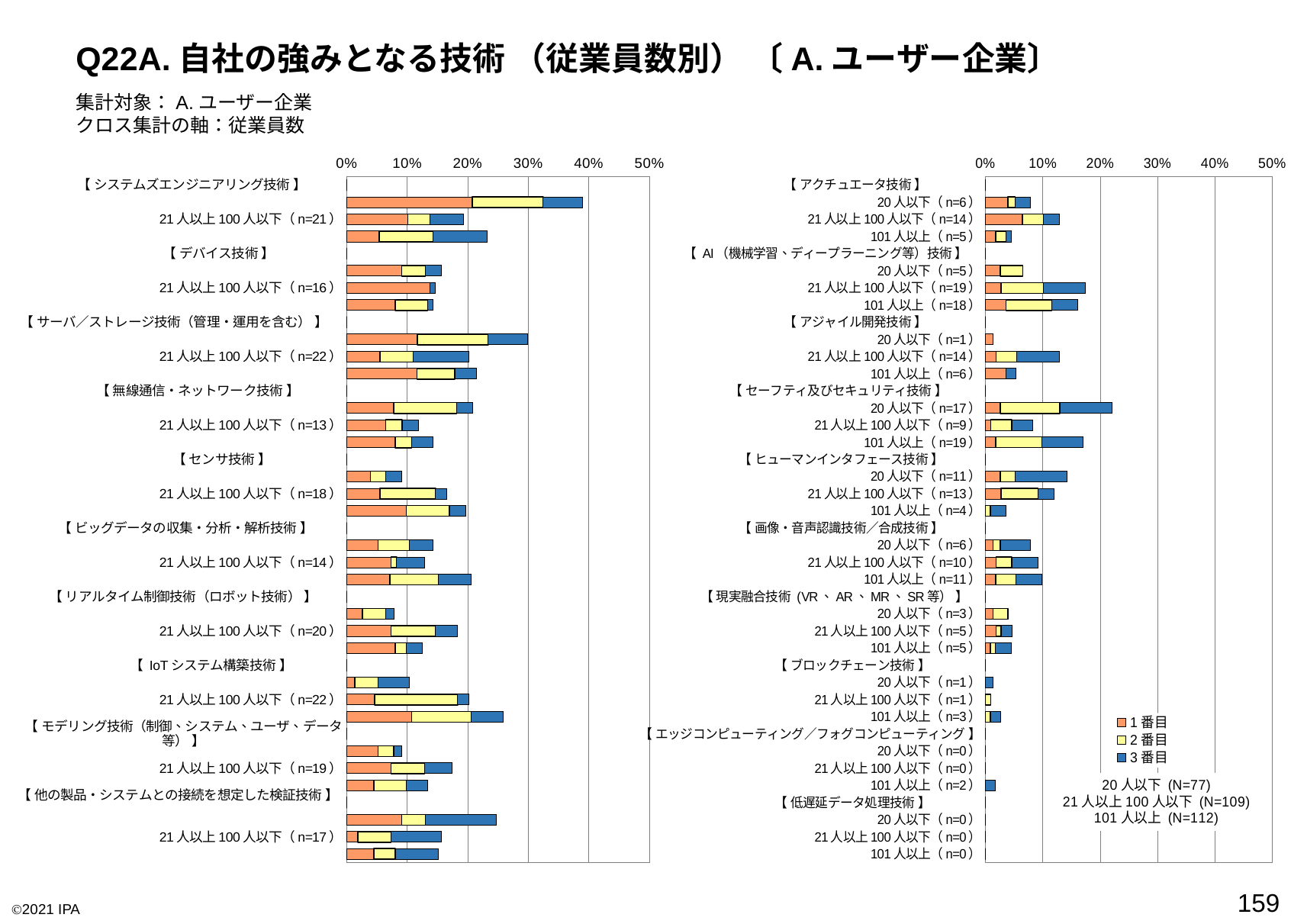

Q22A.自社の強みとなる技術 （従業員数別） 〔A.ユーザー企業〕
集計対象：A.ユーザー企業
クロス集計の軸：従業員数

### Chart

| Category | 1番目 | 2番目 | 3番目 |
|---|---|---|---|
| 【 システムズエンジニアリング技術 】           | 0.0 | 0.0 | 0.0 |
| 20人以下（n=30） | 0.2077922077922078 | 0.11688311688311688 | 0.06493506493506493 |
| 21人以上100人以下（n=21） | 0.10091743119266056 | 0.03669724770642202 | 0.05504587155963303 |
| 101人以上（n=26） | 0.05357142857142857 | 0.08928571428571429 | 0.08928571428571429 |
| 【 デバイス技術 】                    | 0.0 | 0.0 | 0.0 |
| 20人以下（n=12） | 0.09090909090909091 | 0.03896103896103896 | 0.025974025974025976 |
| 21人以上100人以下（n=16） | 0.13761467889908258 | 0.0 | 0.009174311926605505 |
| 101人以上（n=16） | 0.08035714285714286 | 0.05357142857142857 | 0.008928571428571428 |
| 【 サーバ／ストレージ技術（管理・運用を含む） 】     | 0.0 | 0.0 | 0.0 |
| 20人以下（n=23） | 0.11688311688311688 | 0.11688311688311688 | 0.06493506493506493 |
| 21人以上100人以下（n=22） | 0.05504587155963303 | 0.05504587155963303 | 0.09174311926605505 |
| 101人以上（n=24） | 0.11607142857142858 | 0.0625 | 0.03571428571428571 |
| 【 無線通信・ネットワーク技術 】             | 0.0 | 0.0 | 0.0 |
| 20人以下（n=16） | 0.07792207792207792 | 0.1038961038961039 | 0.025974025974025976 |
| 21人以上100人以下（n=13） | 0.06422018348623854 | 0.027522935779816515 | 0.027522935779816515 |
| 101人以上（n=16） | 0.08035714285714286 | 0.026785714285714284 | 0.03571428571428571 |
| 【 センサ技術 】                     | 0.0 | 0.0 | 0.0 |
| 20人以下（n=7） | 0.03896103896103896 | 0.025974025974025976 | 0.025974025974025976 |
| 21人以上100人以下（n=18） | 0.05504587155963303 | 0.09174311926605505 | 0.01834862385321101 |
| 101人以上（n=22） | 0.09821428571428571 | 0.07142857142857142 | 0.026785714285714284 |
| 【 ビッグデータの収集・分析・解析技術 】         | 0.0 | 0.0 | 0.0 |
| 20人以下（n=11） | 0.05194805194805195 | 0.05194805194805195 | 0.03896103896103896 |
| 21人以上100人以下（n=14） | 0.07339449541284404 | 0.009174311926605505 | 0.045871559633027525 |
| 101人以上（n=23） | 0.07142857142857142 | 0.08035714285714286 | 0.05357142857142857 |
| 【 リアルタイム制御技術（ロボット技術） 】        | 0.0 | 0.0 | 0.0 |
| 20人以下（n=6） | 0.025974025974025976 | 0.03896103896103896 | 0.012987012987012988 |
| 21人以上100人以下（n=20） | 0.07339449541284404 | 0.07339449541284404 | 0.03669724770642202 |
| 101人以上（n=14） | 0.08035714285714286 | 0.017857142857142856 | 0.026785714285714284 |
| 【 IoTシステム構築技術 】               | 0.0 | 0.0 | 0.0 |
| 20人以下（n=8） | 0.012987012987012988 | 0.03896103896103896 | 0.05194805194805195 |
| 21人以上100人以下（n=22） | 0.045871559633027525 | 0.13761467889908258 | 0.01834862385321101 |
| 101人以上（n=29） | 0.10714285714285714 | 0.09821428571428571 | 0.05357142857142857 |
| 【 モデリング技術（制御、システム、ユーザ、データ等） 】 | 0.0 | 0.0 | 0.0 |
| 20人以下（n=7） | 0.05194805194805195 | 0.025974025974025976 | 0.012987012987012988 |
| 21人以上100人以下（n=19） | 0.07339449541284404 | 0.05504587155963303 | 0.045871559633027525 |
| 101人以上（n=15） | 0.044642857142857144 | 0.05357142857142857 | 0.03571428571428571 |
| 【 他の製品・システムとの接続を想定した検証技術 】    | 0.0 | 0.0 | 0.0 |
| 20人以下（n=19） | 0.09090909090909091 | 0.03896103896103896 | 0.11688311688311688 |
| 21人以上100人以下（n=17） | 0.01834862385321101 | 0.05504587155963303 | 0.08256880733944955 |
| 101人以上（n=17） | 0.044642857142857144 | 0.03571428571428571 | 0.07142857142857142 |

### Chart:

| Category | 1番目 | 2番目 | 3番目 |
|---|---|---|---|
| 【 アクチュエータ技術 】                 | 0.0 | 0.0 | 0.0 |
| 20人以下（n=6） | 0.03896103896103896 | 0.012987012987012988 | 0.025974025974025976 |
| 21人以上100人以下（n=14） | 0.06422018348623854 | 0.03669724770642202 | 0.027522935779816515 |
| 101人以上（n=5） | 0.017857142857142856 | 0.017857142857142856 | 0.008928571428571428 |
| 【 AI（機械学習、ディープラーニング等）技術 】     | 0.0 | 0.0 | 0.0 |
| 20人以下（n=5） | 0.025974025974025976 | 0.03896103896103896 | 0.0 |
| 21人以上100人以下（n=19） | 0.027522935779816515 | 0.07339449541284404 | 0.07339449541284404 |
| 101人以上（n=18） | 0.03571428571428571 | 0.08035714285714286 | 0.044642857142857144 |
| 【 アジャイル開発技術 】                 | 0.0 | 0.0 | 0.0 |
| 20人以下（n=1） | 0.012987012987012988 | 0.0 | 0.0 |
| 21人以上100人以下（n=14） | 0.01834862385321101 | 0.03669724770642202 | 0.07339449541284404 |
| 101人以上（n=6） | 0.03571428571428571 | 0.0 | 0.017857142857142856 |
| 【 セーフティ及びセキュリティ技術 】           | 0.0 | 0.0 | 0.0 |
| 20人以下（n=17） | 0.025974025974025976 | 0.1038961038961039 | 0.09090909090909091 |
| 21人以上100人以下（n=9） | 0.009174311926605505 | 0.03669724770642202 | 0.03669724770642202 |
| 101人以上（n=19） | 0.017857142857142856 | 0.08035714285714286 | 0.07142857142857142 |
| 【 ヒューマンインタフェース技術 】            | 0.0 | 0.0 | 0.0 |
| 20人以下（n=11） | 0.025974025974025976 | 0.025974025974025976 | 0.09090909090909091 |
| 21人以上100人以下（n=13） | 0.027522935779816515 | 0.06422018348623854 | 0.027522935779816515 |
| 101人以上（n=4） | 0.0 | 0.008928571428571428 | 0.026785714285714284 |
| 【 画像・音声認識技術／合成技術 】            | 0.0 | 0.0 | 0.0 |
| 20人以下（n=6） | 0.012987012987012988 | 0.012987012987012988 | 0.05194805194805195 |
| 21人以上100人以下（n=10） | 0.01834862385321101 | 0.027522935779816515 | 0.045871559633027525 |
| 101人以上（n=11） | 0.017857142857142856 | 0.03571428571428571 | 0.044642857142857144 |
| 【 現実融合技術 (VR、AR、MR、SR等） 】     | 0.0 | 0.0 | 0.0 |
| 20人以下（n=3） | 0.012987012987012988 | 0.025974025974025976 | 0.0 |
| 21人以上100人以下（n=5） | 0.01834862385321101 | 0.009174311926605505 | 0.01834862385321101 |
| 101人以上（n=5） | 0.008928571428571428 | 0.008928571428571428 | 0.026785714285714284 |
| 【 ブロックチェーン技術 】                | 0.0 | 0.0 | 0.0 |
| 20人以下（n=1） | 0.0 | 0.0 | 0.012987012987012988 |
| 21人以上100人以下（n=1） | 0.0 | 0.009174311926605505 | 0.0 |
| 101人以上（n=3） | 0.0 | 0.008928571428571428 | 0.017857142857142856 |
| 【 エッジコンピューティング／フォグコンピューティング 】 | 0.0 | 0.0 | 0.0 |
| 20人以下（n=0） | 0.0 | 0.0 | 0.0 |
| 21人以上100人以下（n=0） | 0.0 | 0.0 | 0.0 |
| 101人以上（n=2） | 0.0 | 0.0 | 0.017857142857142856 |
| 【 低遅延データ処理技術 】                | 0.0 | 0.0 | 0.0 |
| 20人以下（n=0） | 0.0 | 0.0 | 0.0 |
| 21人以上100人以下（n=0） | 0.0 | 0.0 | 0.0 |
| 101人以上（n=0） | 0.0 | 0.0 | 0.0 |